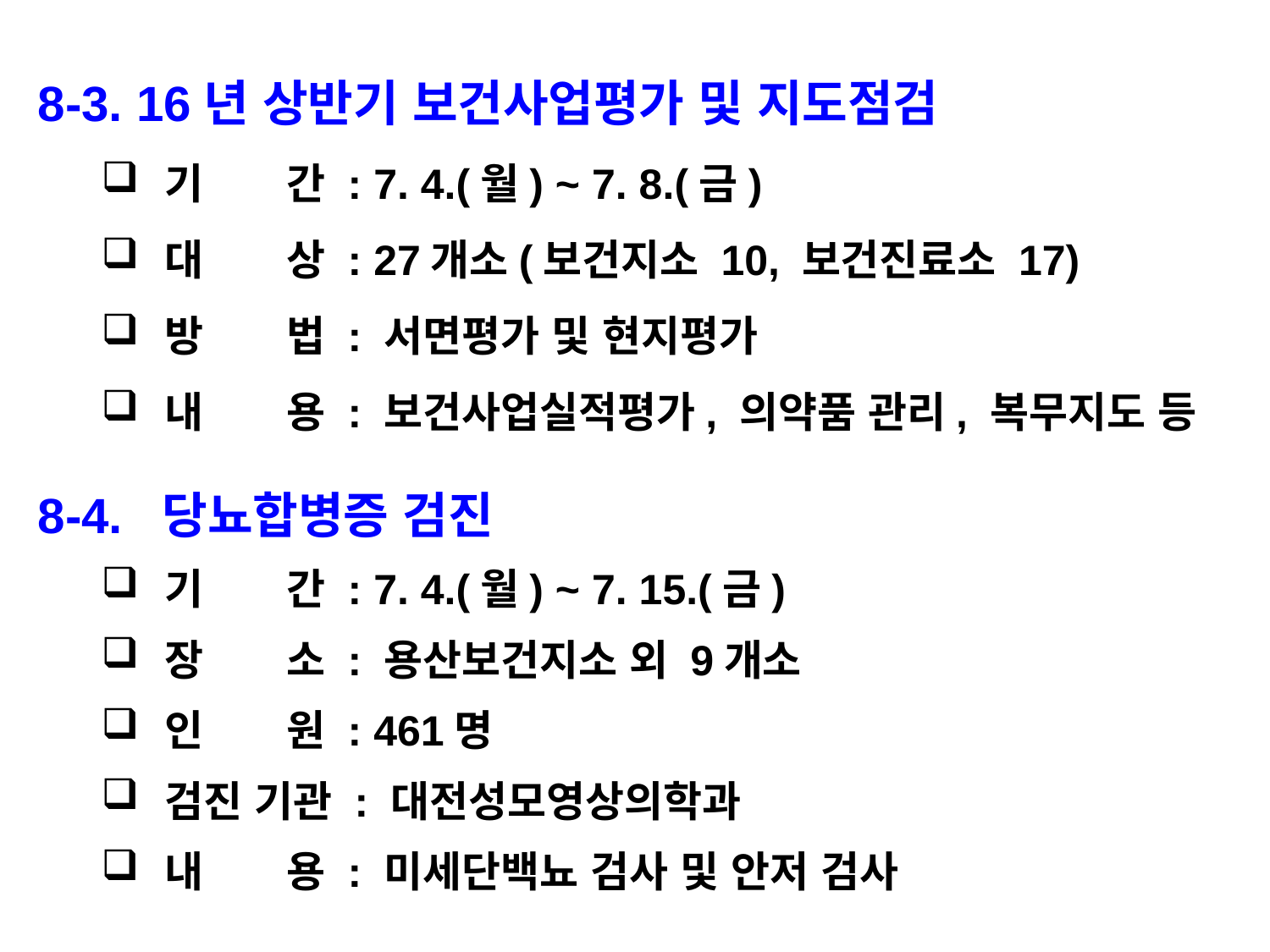

8-3. 16년 상반기 보건사업평가 및 지도점검
기       간 : 7. 4.(월) ~ 7. 8.(금)
대       상 : 27개소(보건지소 10, 보건진료소 17)
방       법 : 서면평가 및 현지평가
내       용 : 보건사업실적평가, 의약품 관리, 복무지도 등

8-4.  당뇨합병증 검진
기       간 : 7. 4.(월) ~ 7. 15.(금)
장       소 : 용산보건지소 외 9개소
인       원 : 461명
검진 기관 : 대전성모영상의학과
내       용 : 미세단백뇨 검사 및 안저 검사